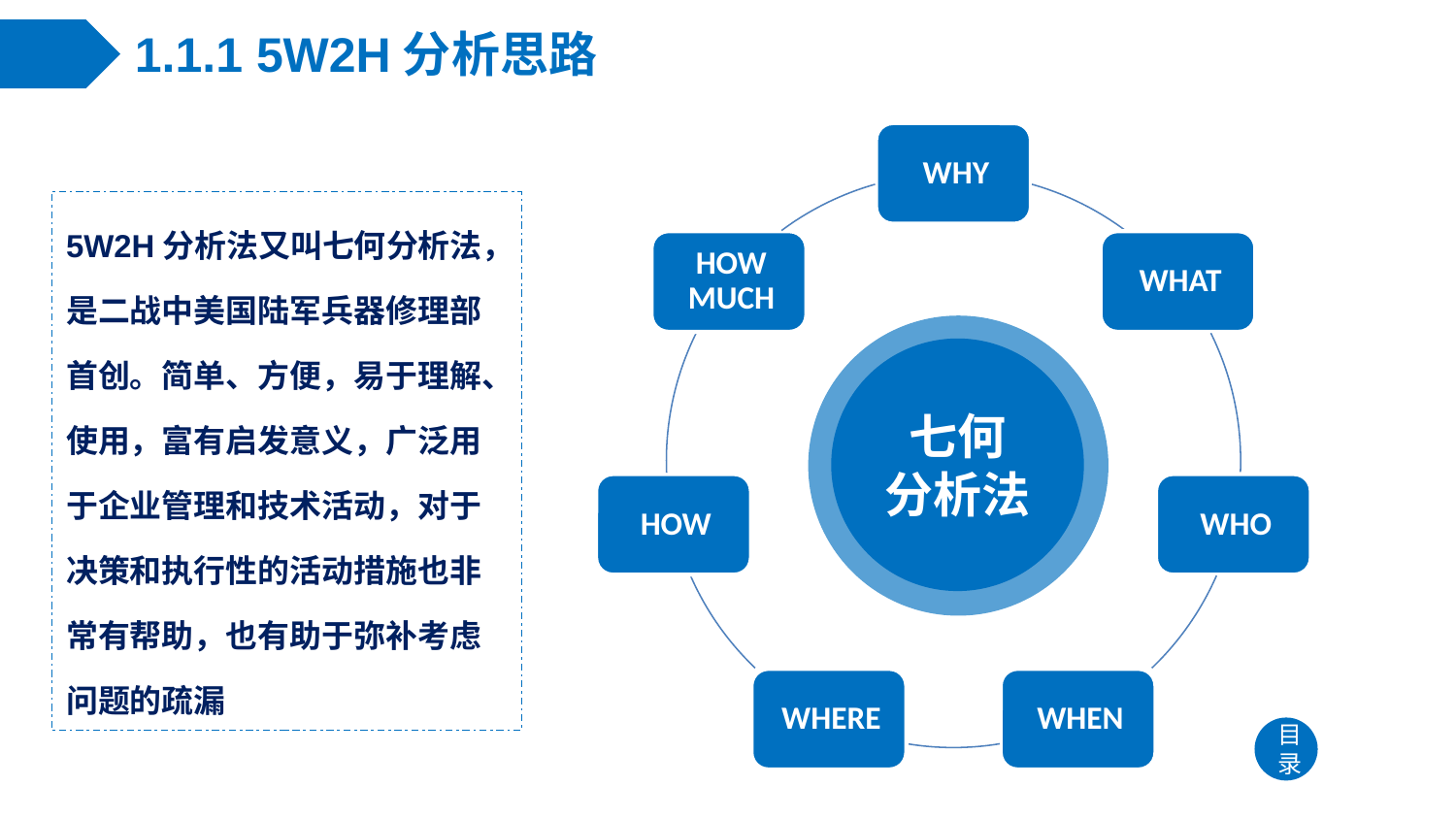

# 1.1.1 5W2H分析思路
WHY
WHAT
WHO
WHEN
WHERE
HOW
HOW MUCH
5W2H分析法又叫七何分析法，是二战中美国陆军兵器修理部首创。简单、方便，易于理解、使用，富有启发意义，广泛用于企业管理和技术活动，对于决策和执行性的活动措施也非常有帮助，也有助于弥补考虑问题的疏漏

七何
分析法
目录